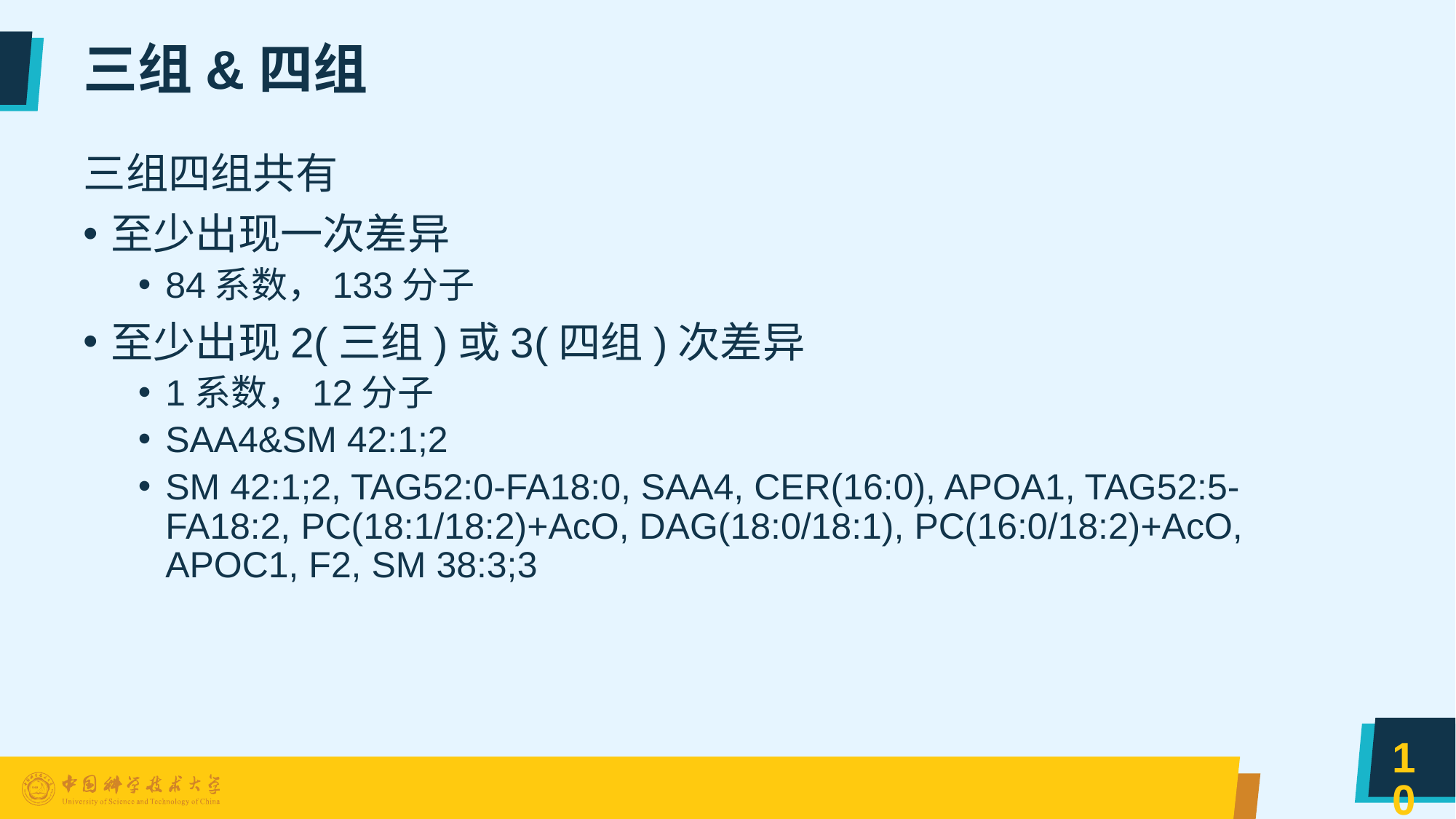

# 三组&四组
三组四组共有
至少出现一次差异
84系数，133分子
至少出现2(三组)或3(四组)次差异
1系数，12分子
SAA4&SM 42:1;2
SM 42:1;2, TAG52:0-FA18:0, SAA4, CER(16:0), APOA1, TAG52:5-FA18:2, PC(18:1/18:2)+AcO, DAG(18:0/18:1), PC(16:0/18:2)+AcO, APOC1, F2, SM 38:3;3
10